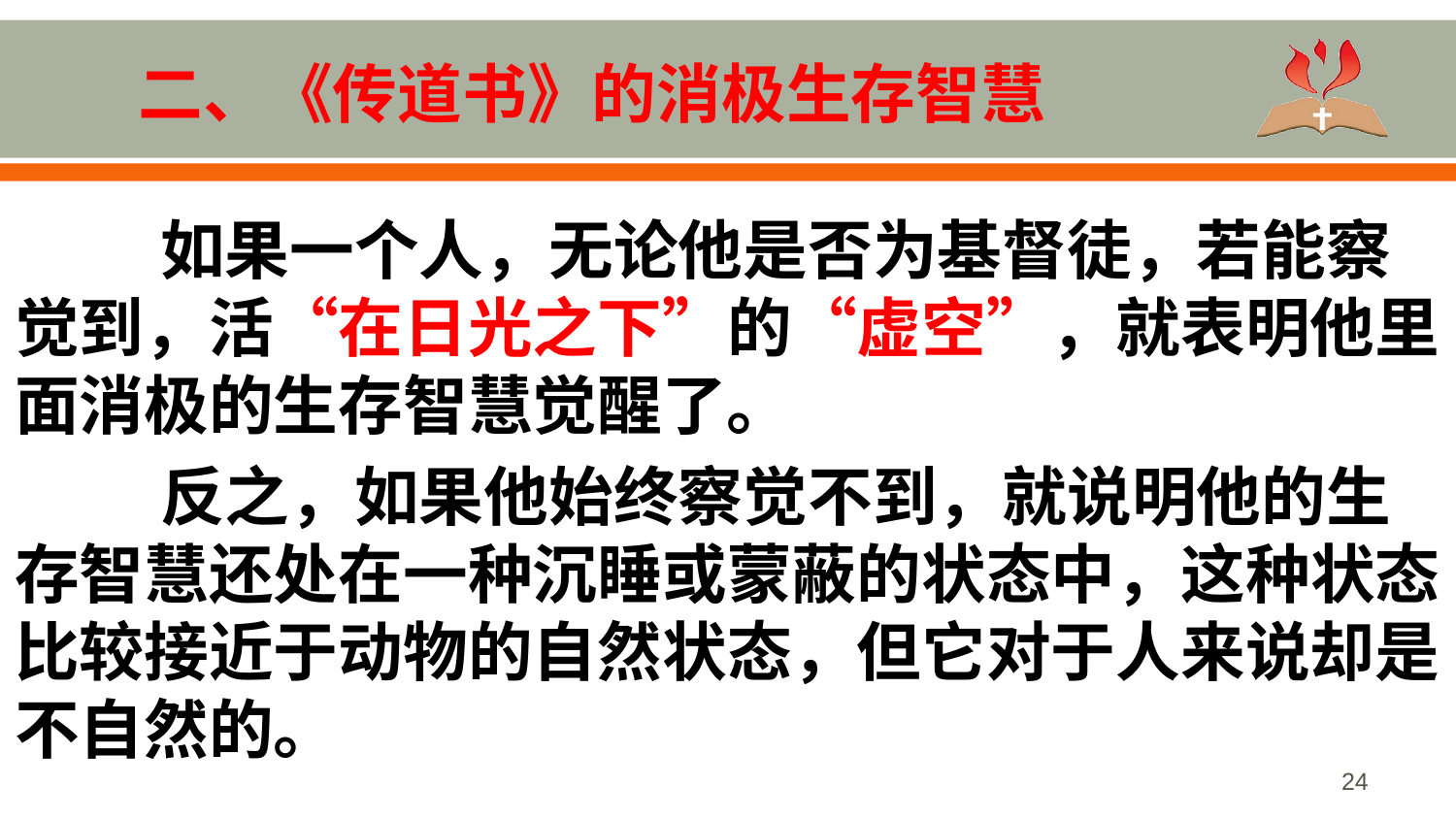

# 二、《传道书》的消极生存智慧
     	如果一个人，无论他是否为基督徒，若能察觉到，活“在日光之下”的“虚空”，就表明他里面消极的生存智慧觉醒了。
     	反之，如果他始终察觉不到，就说明他的生存智慧还处在一种沉睡或蒙蔽的状态中，这种状态比较接近于动物的自然状态，但它对于人来说却是不自然的。

24